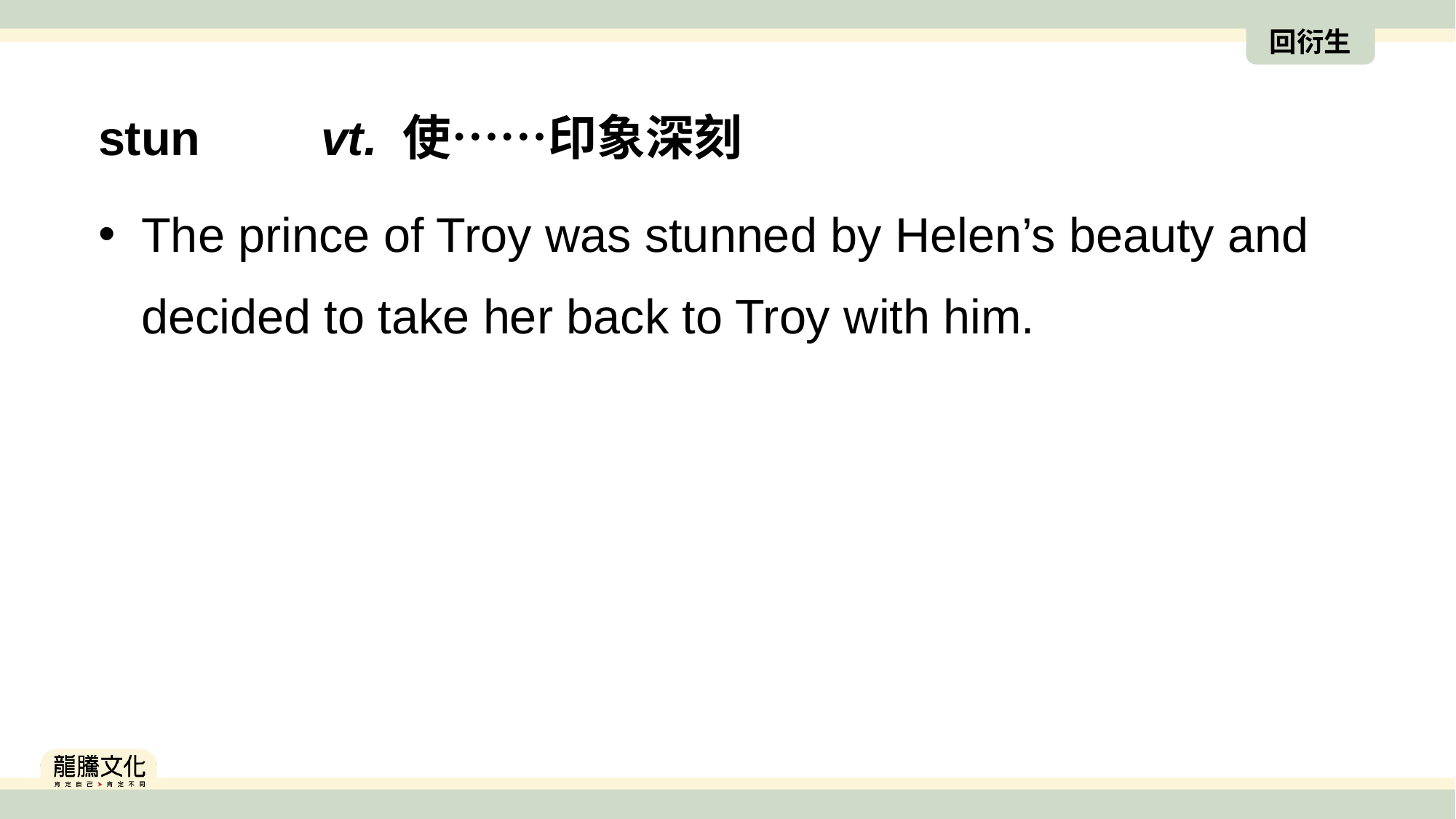

回衍生
stun　　vt. 使⋯⋯印象深刻
The prince of Troy was stunned by Helen’s beauty and decided to take her back to Troy with him.